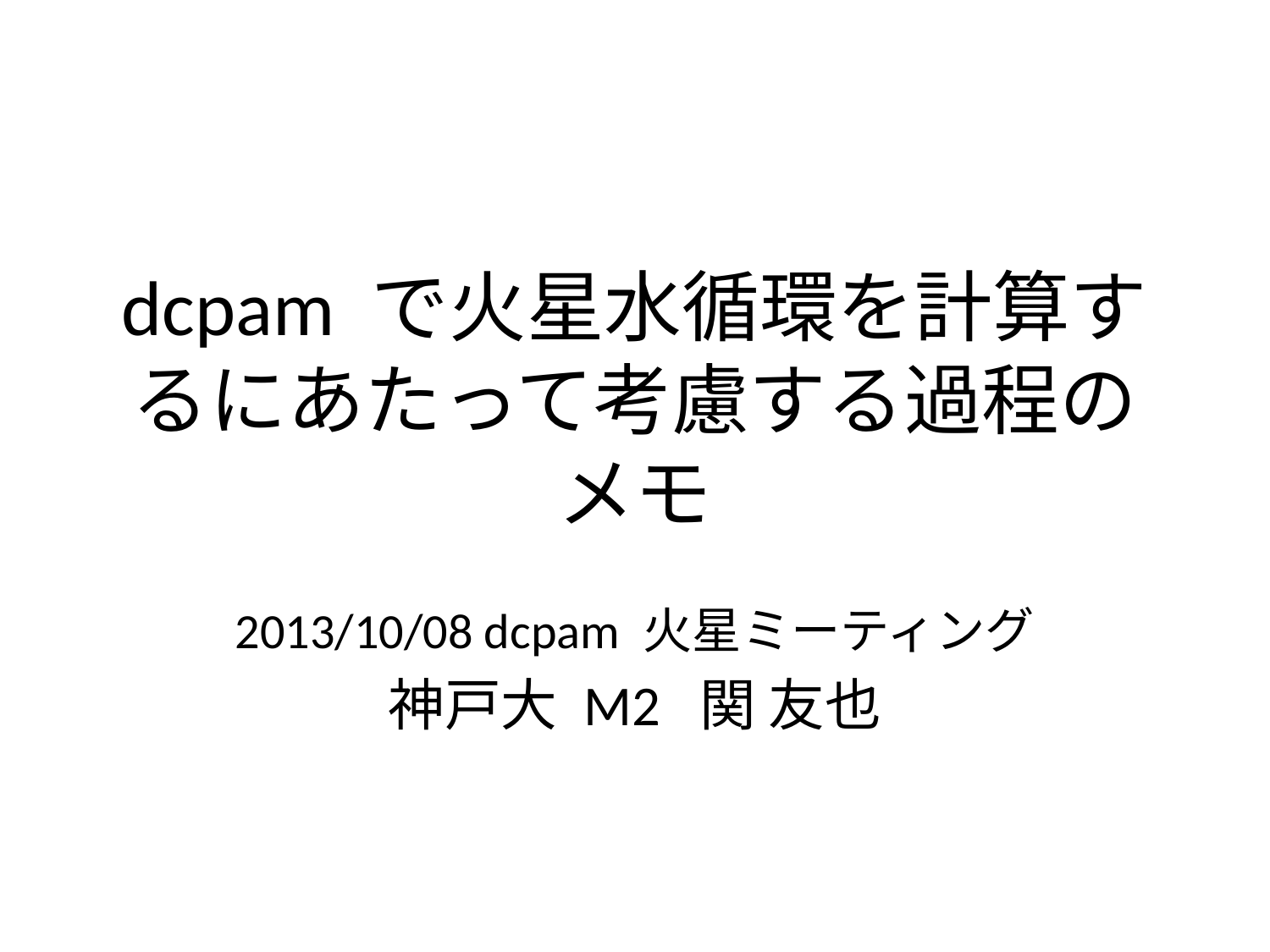

# dcpam で火星水循環を計算するにあたって考慮する過程のメモ
2013/10/08 dcpam 火星ミーティング
神戸大 M2  関 友也